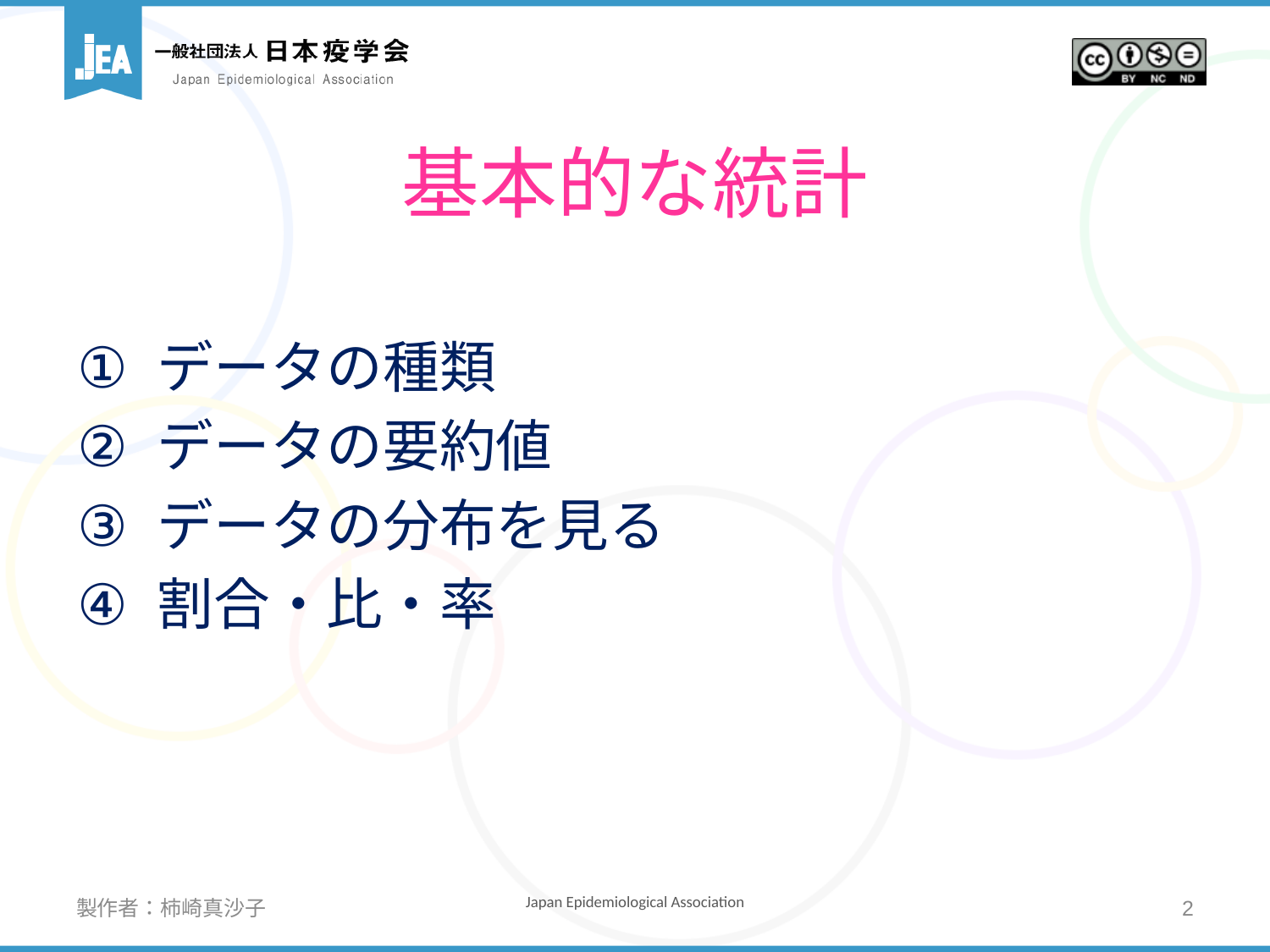

# 基本的な統計

データの種類
データの要約値
データの分布を見る
割合・比・率

製作者：柿崎真沙子
2